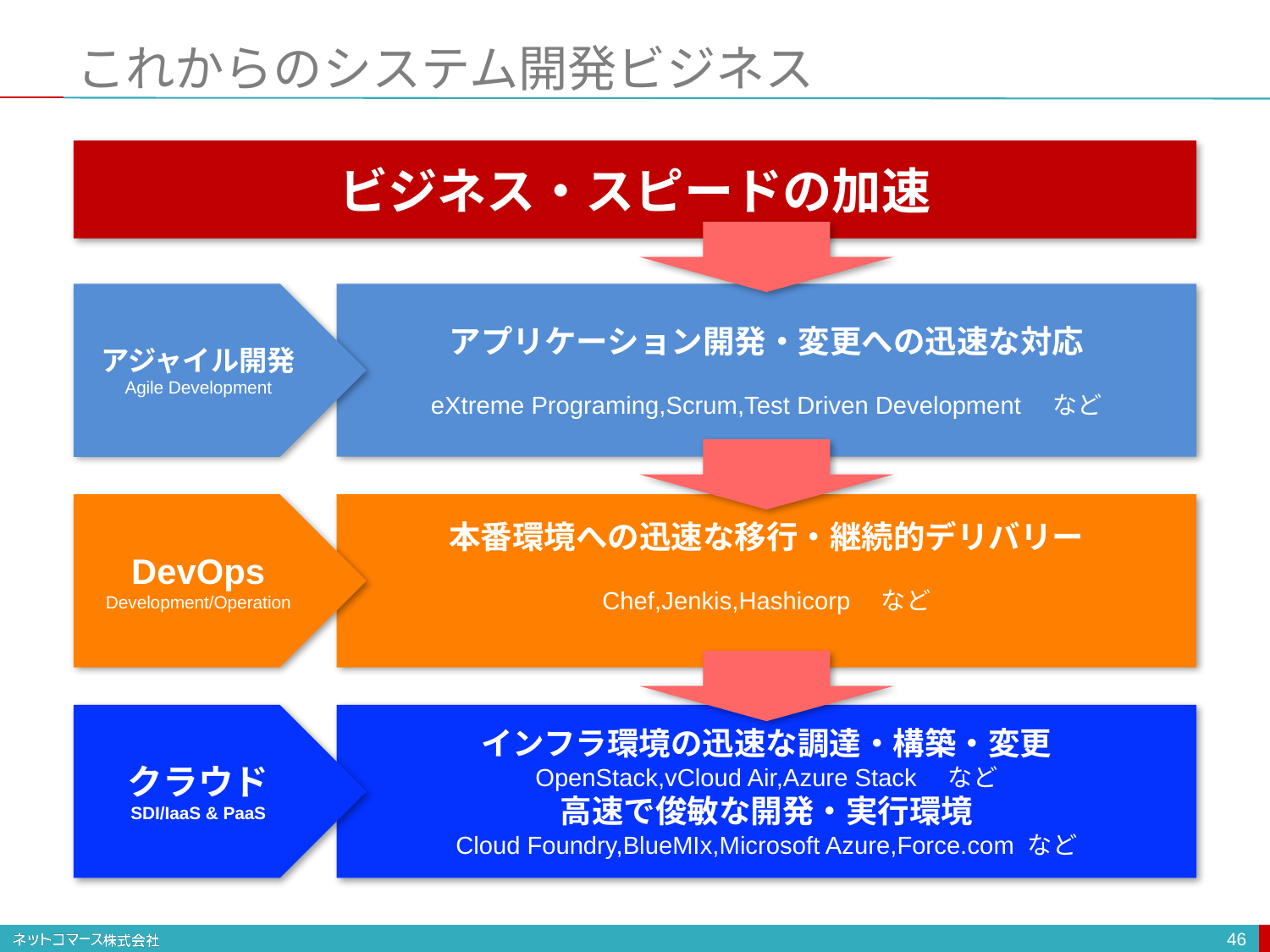

# これからのシステム開発ビジネス
ビジネス・スピードの加速

アジャイル開発
Agile Development
アプリケーション開発・変更への迅速な対応

eXtreme Programing,Scrum,Test Driven Development　など

DevOps
Development/Operation
本番環境への迅速な移行・継続的デリバリー

Chef,Jenkis,Hashicorp　など

インフラ環境の迅速な調達・構築・変更
OpenStack,vCloud Air,Azure Stack　など
高速で俊敏な開発・実行環境
Cloud Foundry,BlueMIx,Microsoft Azure,Force.com など
クラウド
SDI/IaaS & PaaS
46